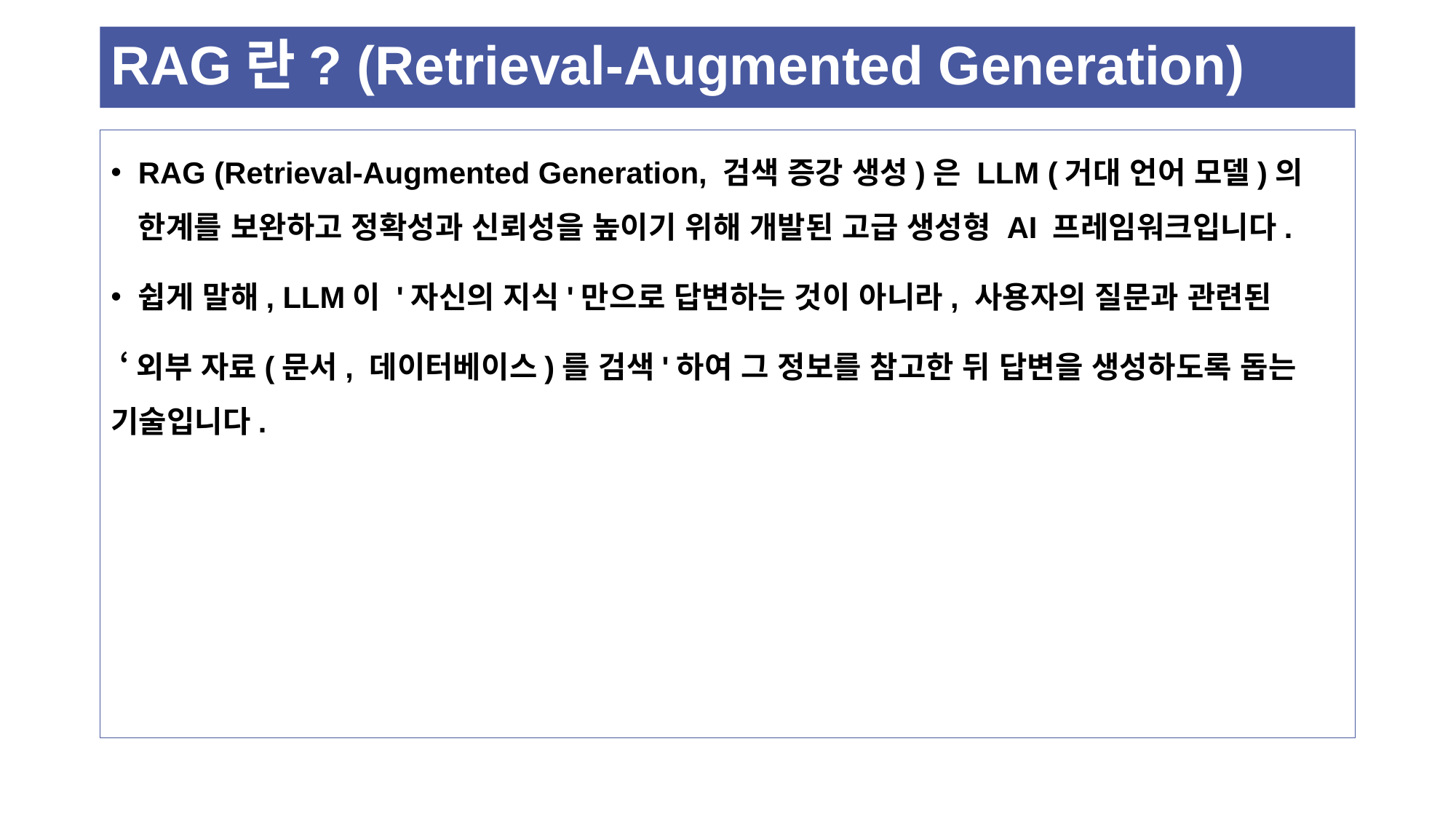

# RAG란? (Retrieval-Augmented Generation)
RAG (Retrieval-Augmented Generation, 검색 증강 생성)은 LLM (거대 언어 모델)의 한계를 보완하고 정확성과 신뢰성을 높이기 위해 개발된 고급 생성형 AI 프레임워크입니다.
쉽게 말해, LLM이 '자신의 지식'만으로 답변하는 것이 아니라, 사용자의 질문과 관련된
 ‘외부 자료(문서, 데이터베이스)를 검색'하여 그 정보를 참고한 뒤 답변을 생성하도록 돕는 기술입니다.